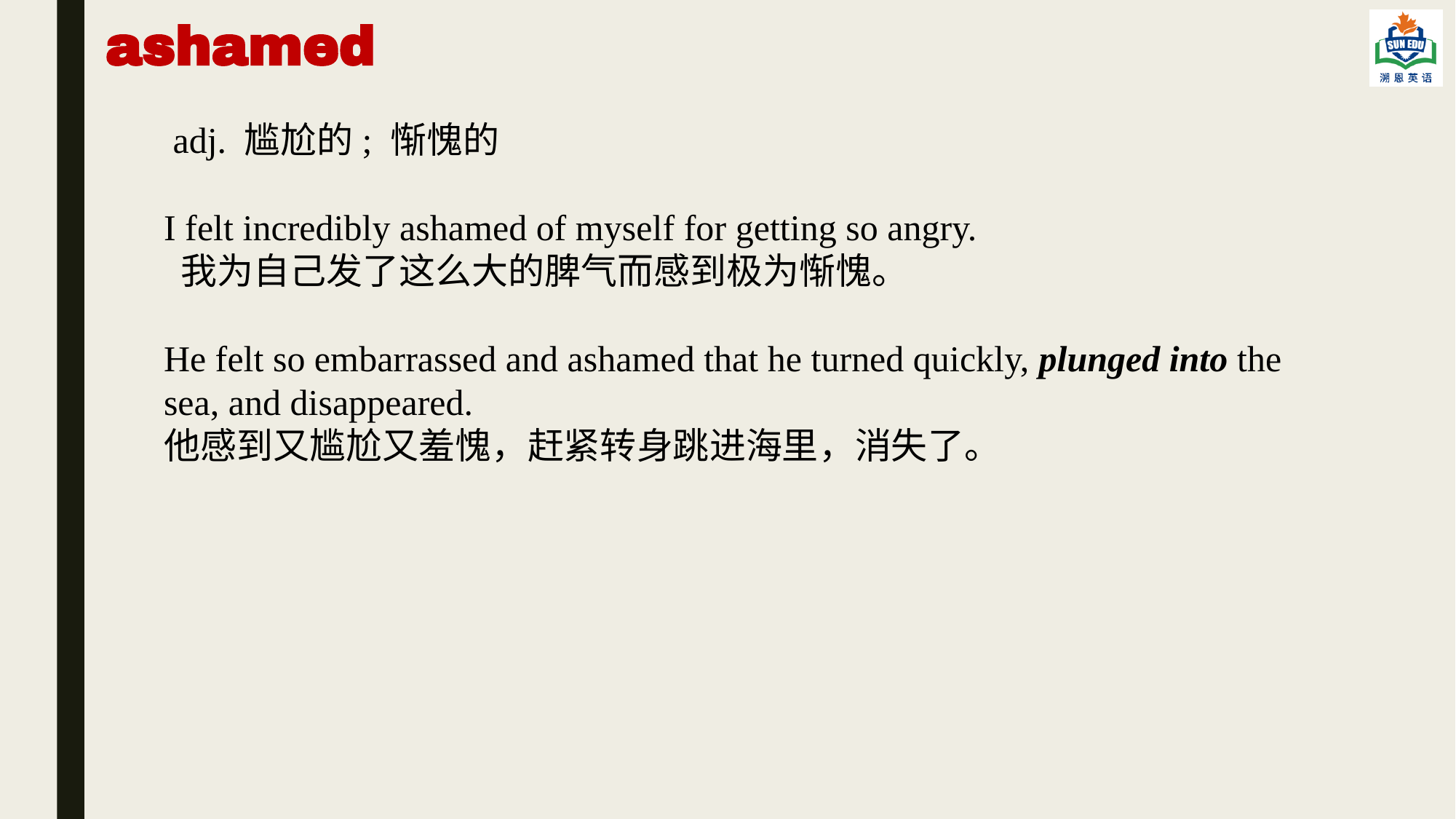

ashamed
 adj. 尴尬的; 惭愧的

I felt incredibly ashamed of myself for getting so angry.
 我为自己发了这么大的脾气而感到极为惭愧。

He felt so embarrassed and ashamed that he turned quickly, plunged into the sea, and disappeared.
他感到又尴尬又羞愧，赶紧转身跳进海里，消失了。